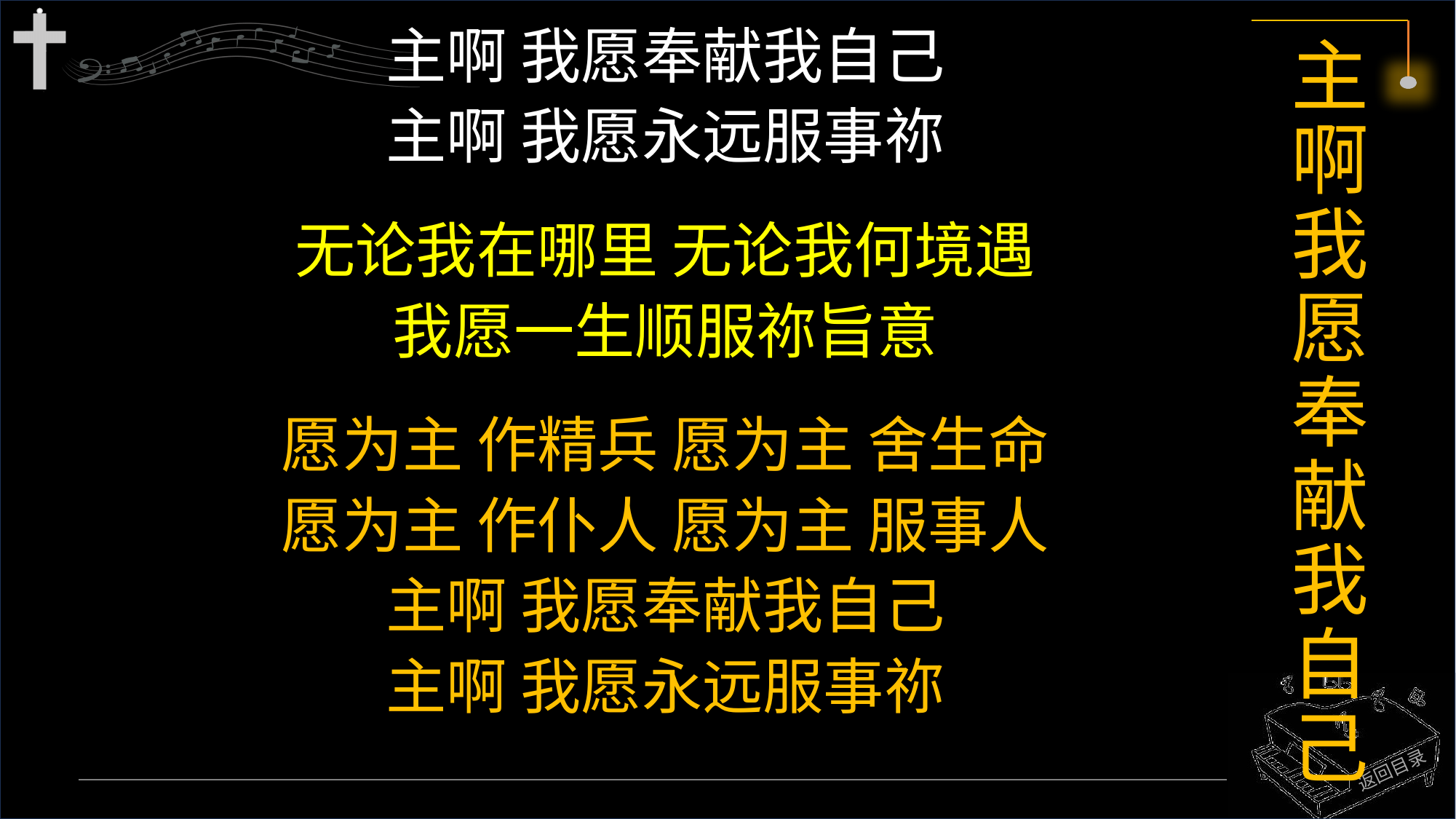

主啊 我愿奉献我自己
主啊 我愿永远服事祢

无论我在哪里 无论我何境遇
我愿一生顺服祢旨意

愿为主 作精兵 愿为主 舍生命
愿为主 作仆人 愿为主 服事人
主啊 我愿奉献我自己
主啊 我愿永远服事祢
# 主啊我愿奉献我自己